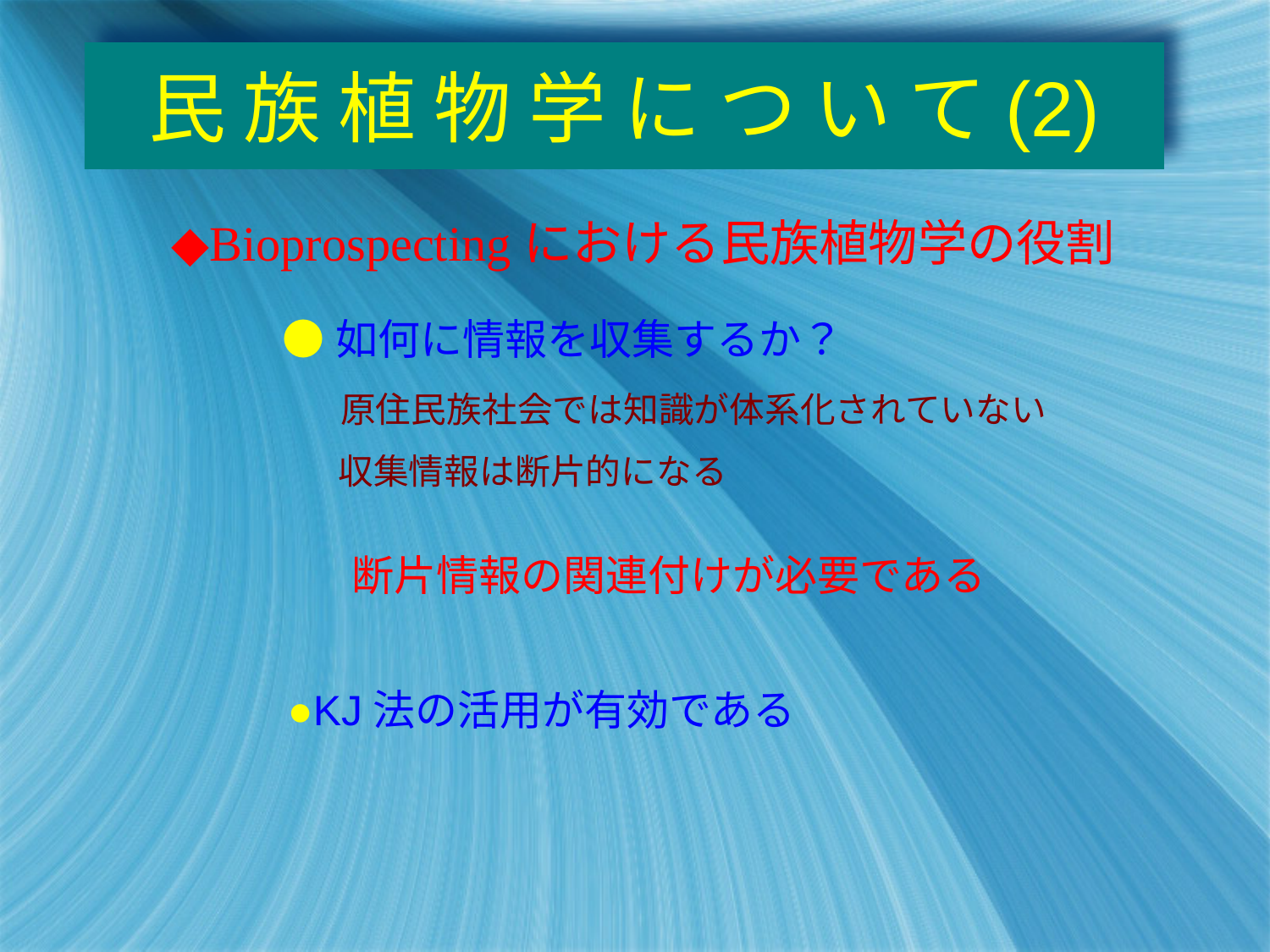

# 民 族 植 物 学 に つ い て(2)
◆Bioprospectingにおける民族植物学の役割
●如何に情報を収集するか？
原住民族社会では知識が体系化されていない
収集情報は断片的になる
断片情報の関連付けが必要である
●KJ法の活用が有効である